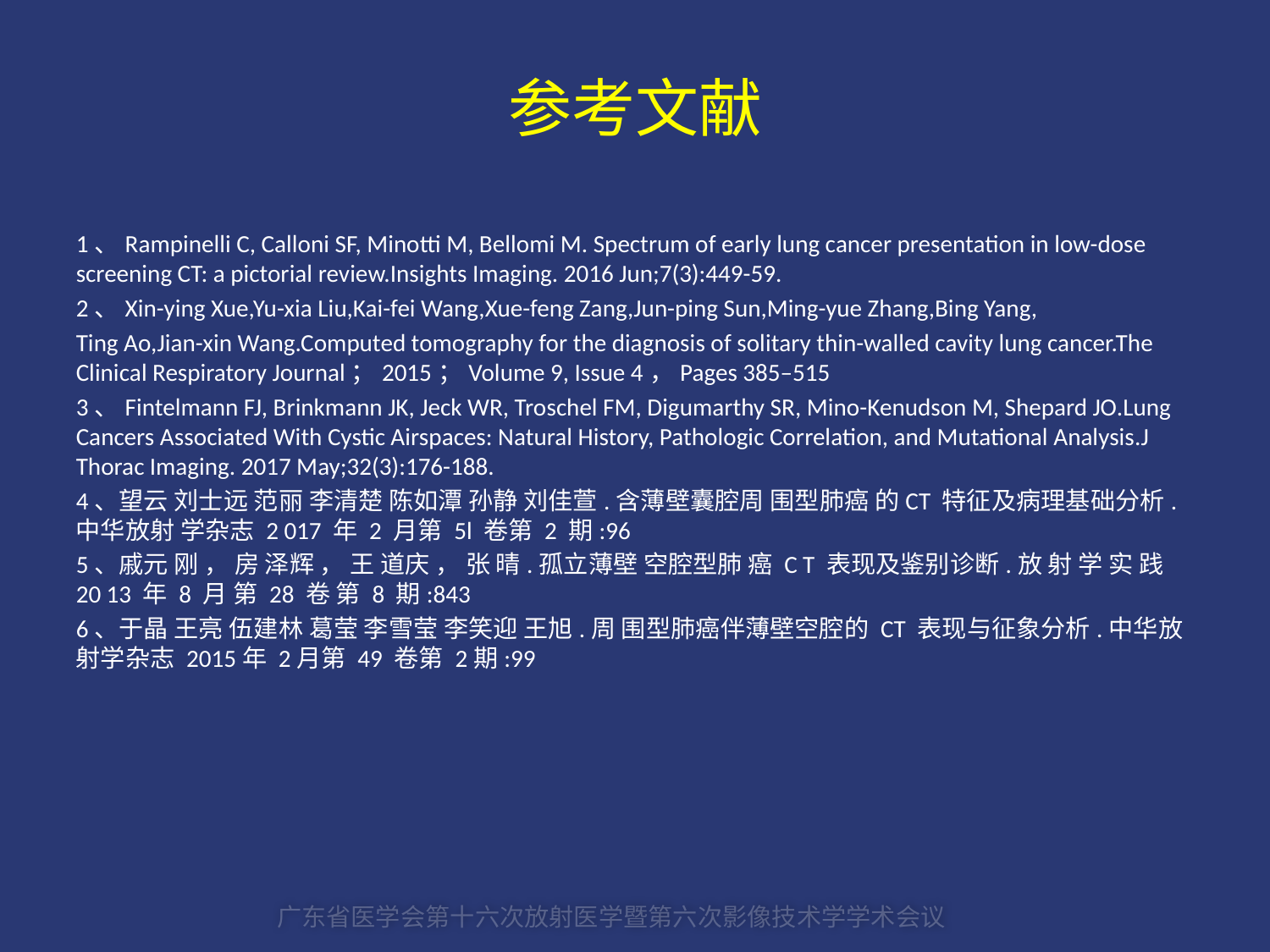

# 参考文献
1、Rampinelli C, Calloni SF, Minotti M, Bellomi M. Spectrum of early lung cancer presentation in low-dose screening CT: a pictorial review.Insights Imaging. 2016 Jun;7(3):449-59.
2、Xin-ying Xue,Yu-xia Liu,Kai-fei Wang,Xue-feng Zang,Jun-ping Sun,Ming-yue Zhang,Bing Yang,
Ting Ao,Jian-xin Wang.Computed tomography for the diagnosis of solitary thin-walled cavity lung cancer.The Clinical Respiratory Journal；2015；Volume 9, Issue 4，Pages 385–515
3、Fintelmann FJ, Brinkmann JK, Jeck WR, Troschel FM, Digumarthy SR, Mino-Kenudson M, Shepard JO.Lung Cancers Associated With Cystic Airspaces: Natural History, Pathologic Correlation, and Mutational Analysis.J Thorac Imaging. 2017 May;32(3):176-188.
4、望云 刘士远 范丽 李清楚 陈如潭 孙静 刘佳萱.含薄壁囊腔周 围型肺癌 的CT 特征及病理基础分析.中华放射 学杂志 2 017 年 2 月第 5l 卷第 2 期:96
5、戚元 刚 ， 房 泽辉 ， 王 道庆 ， 张 晴.孤立薄壁 空腔型肺 癌 C T 表现及鉴别诊断.放 射 学 实 践 20 13 年 8 月 第 28 卷 第 8 期:843
6、于晶 王亮 伍建林 葛莹 李雪莹 李笑迎 王旭.周 围型肺癌伴薄壁空腔的 CT 表现与征象分析.中华放射学杂志 2015年 2月第 49 卷第 2期:99
41